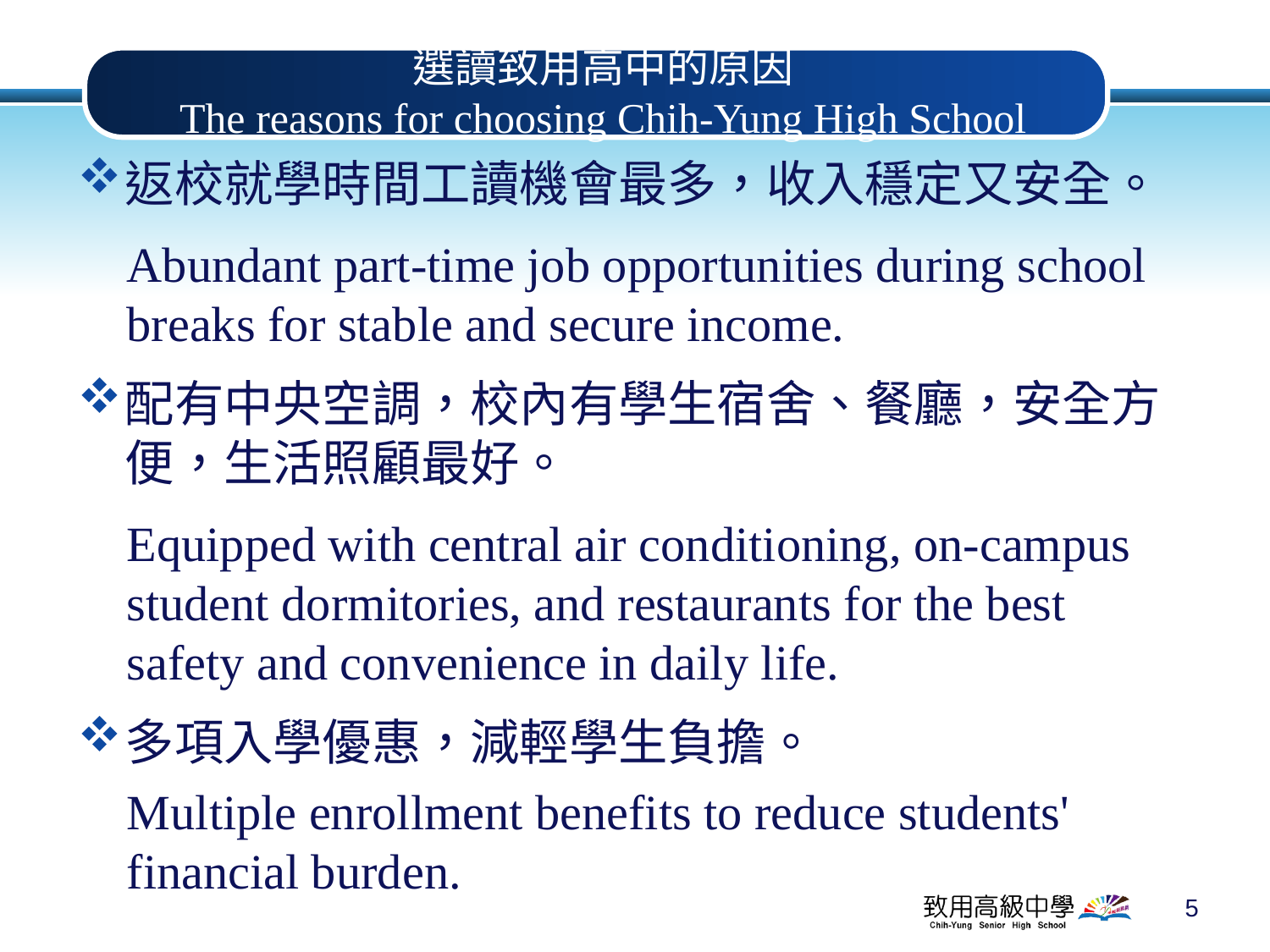

# 選讀致用高中的原因 The reasons for choosing Chih-Yung High School
返校就學時間工讀機會最多，收入穩定又安全。
    Abundant part-time job opportunities during school
    breaks for stable and secure income.
配有中央空調，校內有學生宿舍、餐廳，安全方便，生活照顧最好。
    Equipped with central air conditioning, on-campus
    student dormitories, and restaurants for the best
    safety and convenience in daily life.
多項入學優惠，減輕學生負擔。
    Multiple enrollment benefits to reduce students'
    financial burden.

5